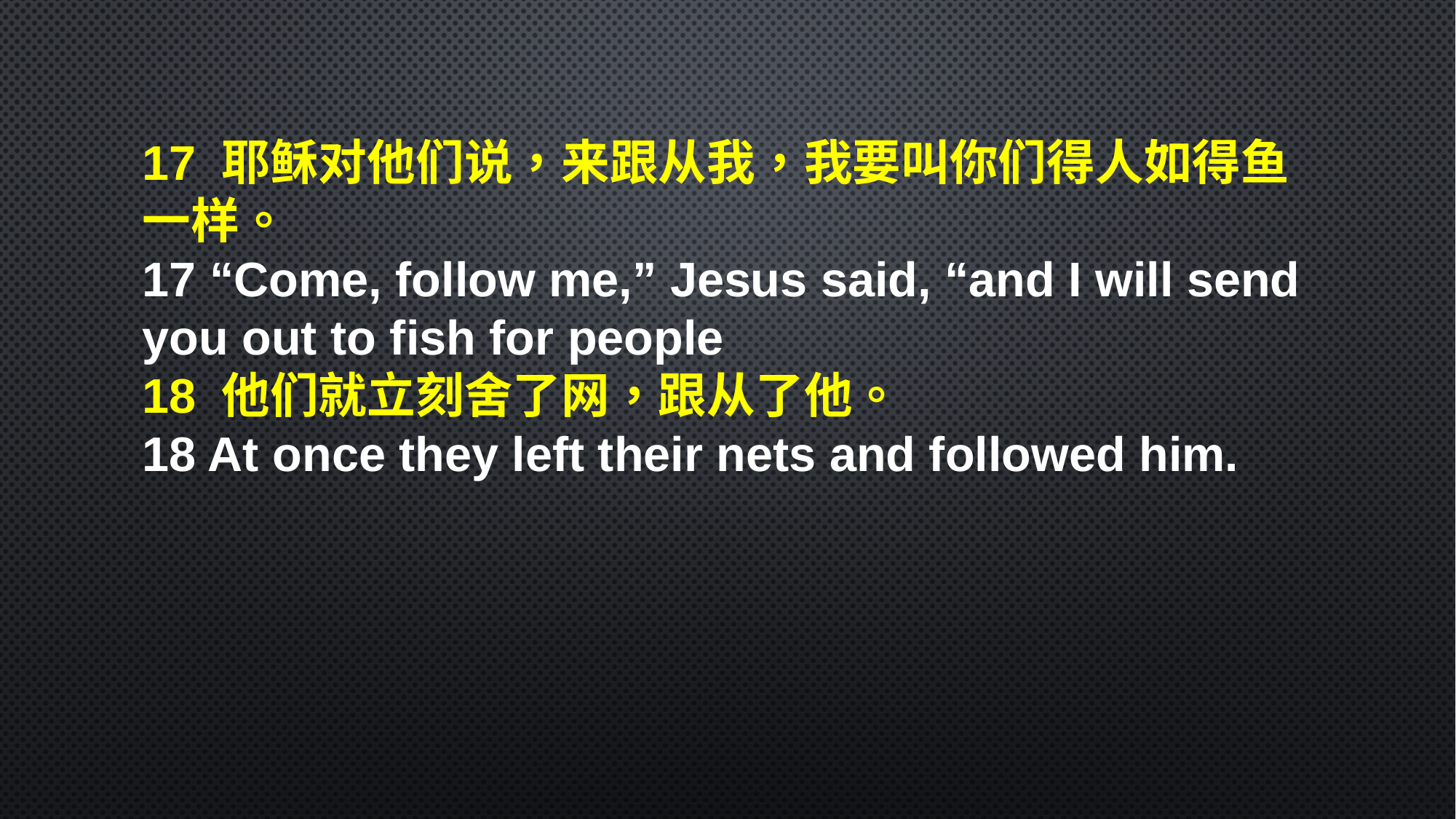

17 耶稣对他们说，来跟从我，我要叫你们得人如得鱼一样。
17 “Come, follow me,” Jesus said, “and I will send you out to fish for people
18 他们就立刻舍了网，跟从了他。
18 At once they left their nets and followed him.